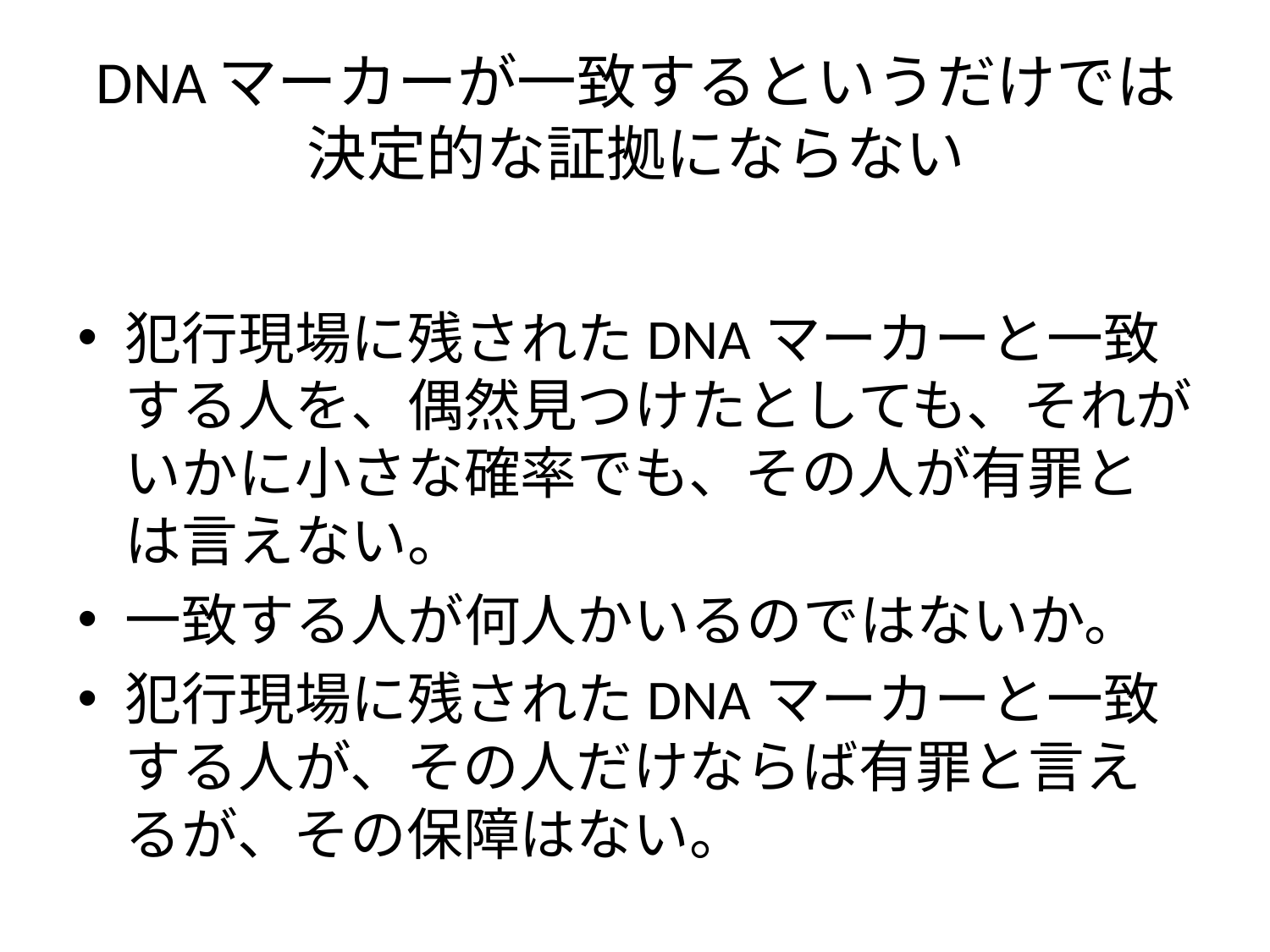

# DNAマーカーが一致するというだけでは決定的な証拠にならない
犯行現場に残されたDNAマーカーと一致する人を、偶然見つけたとしても、それがいかに小さな確率でも、その人が有罪とは言えない。
一致する人が何人かいるのではないか。
犯行現場に残されたDNAマーカーと一致する人が、その人だけならば有罪と言えるが、その保障はない。